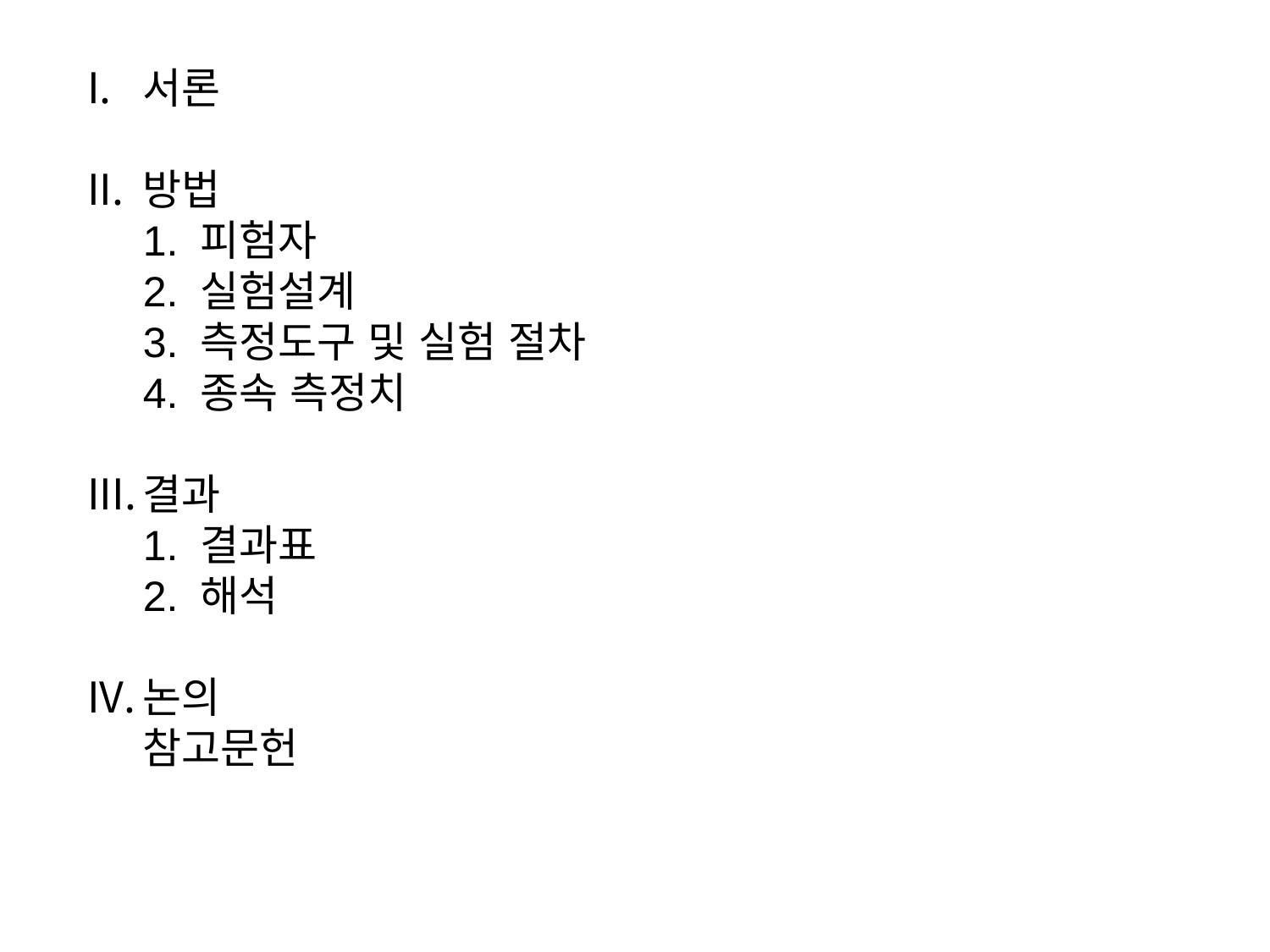

서론

방법
1. 피험자
2. 실험설계
3. 측정도구 및 실험 절차
4. 종속 측정치
결과
1. 결과표
2. 해석

논의
참고문헌